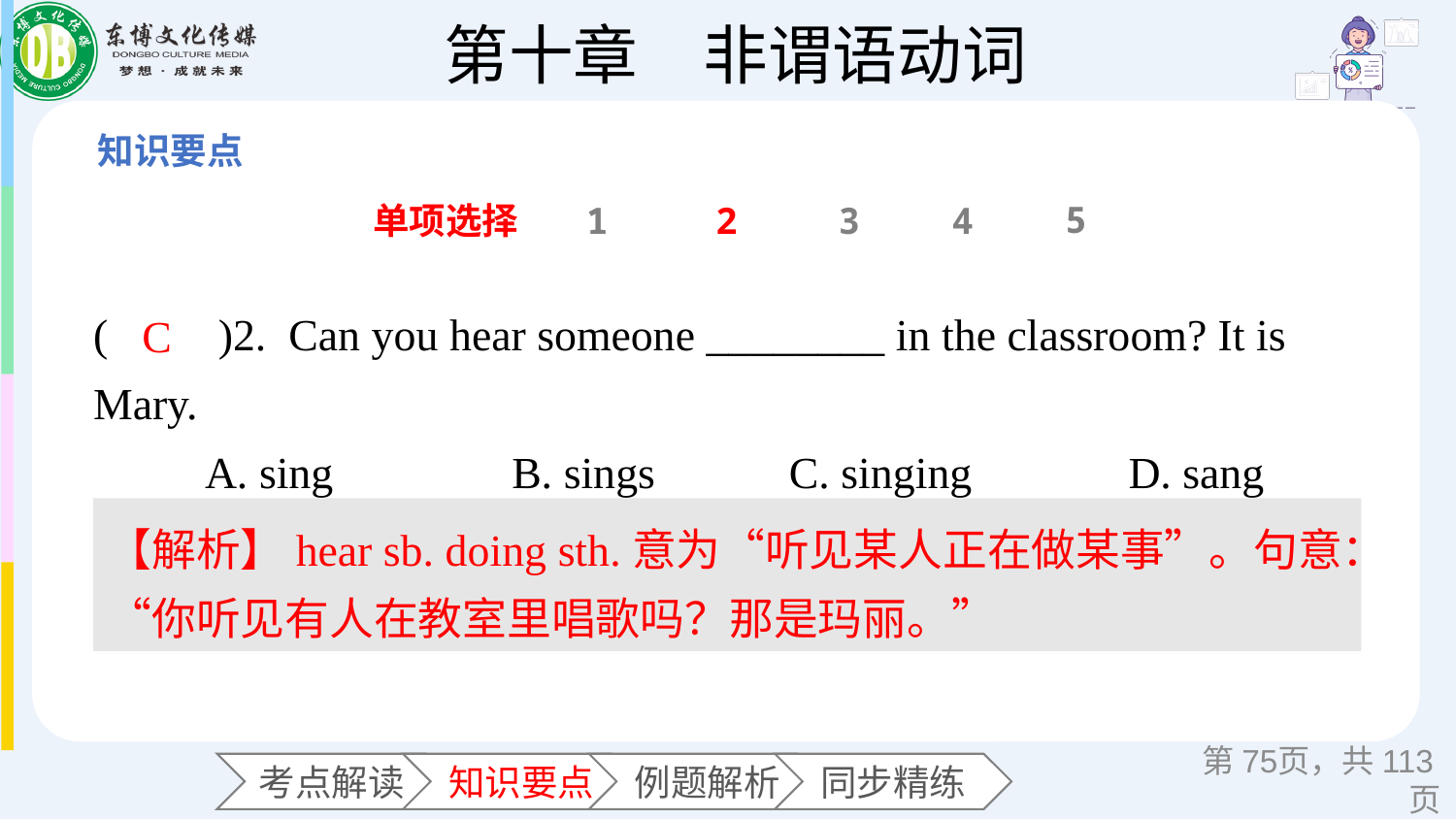

5
单项选择
1
2
3
4
(　　)2.  Can you hear someone ________ in the classroom? It is Mary.
          A. sing                B. sings            C. singing              D. sang
C
【解析】hear sb. doing sth.意为“听见某人正在做某事”。句意：“你听见有人在教室里唱歌吗？那是玛丽。”
第75页，共113页